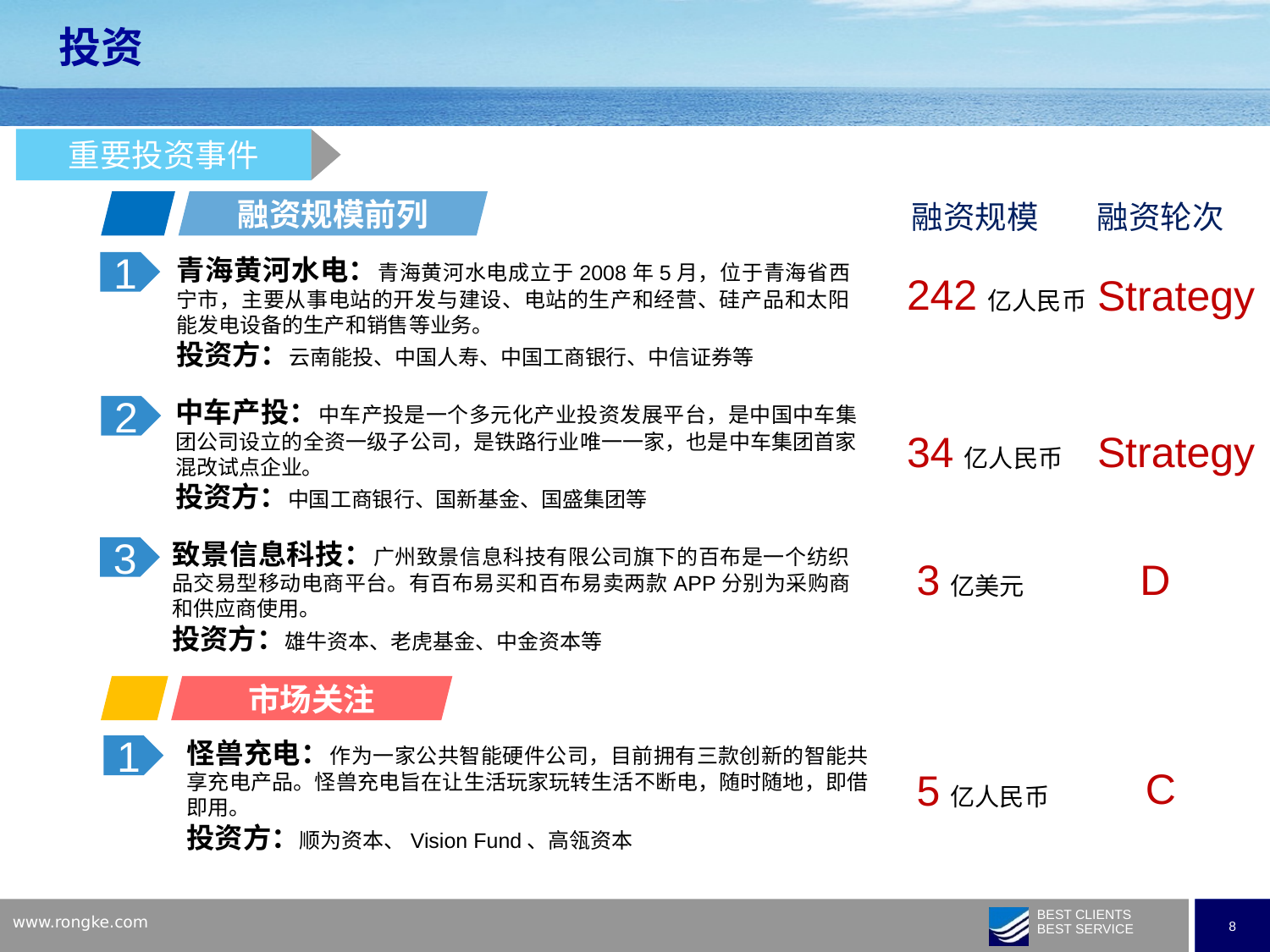

投资
重要投资事件

融资规模前列
融资规模
融资轮次
青海黄河水电：青海黄河水电成立于2008年5月，位于青海省西宁市，主要从事电站的开发与建设、电站的生产和经营、硅产品和太阳能发电设备的生产和销售等业务。
投资方：云南能投、中国人寿、中国工商银行、中信证券等
1
242亿人民币
Strategy
中车产投：中车产投是一个多元化产业投资发展平台，是中国中车集团公司设立的全资一级子公司，是铁路行业唯一一家，也是中车集团首家混改试点企业。
投资方：中国工商银行、国新基金、国盛集团等
2
34亿人民币
Strategy
致景信息科技：广州致景信息科技有限公司旗下的百布是一个纺织品交易型移动电商平台。有百布易买和百布易卖两款APP分别为采购商和供应商使用。
投资方：雄牛资本、老虎基金、中金资本等
3
D
3亿美元

市场关注
怪兽充电：作为一家公共智能硬件公司，目前拥有三款创新的智能共享充电产品。怪兽充电旨在让生活玩家玩转生活不断电，随时随地，即借即用。
投资方：顺为资本、Vision Fund、高瓴资本
1
C
5亿人民币